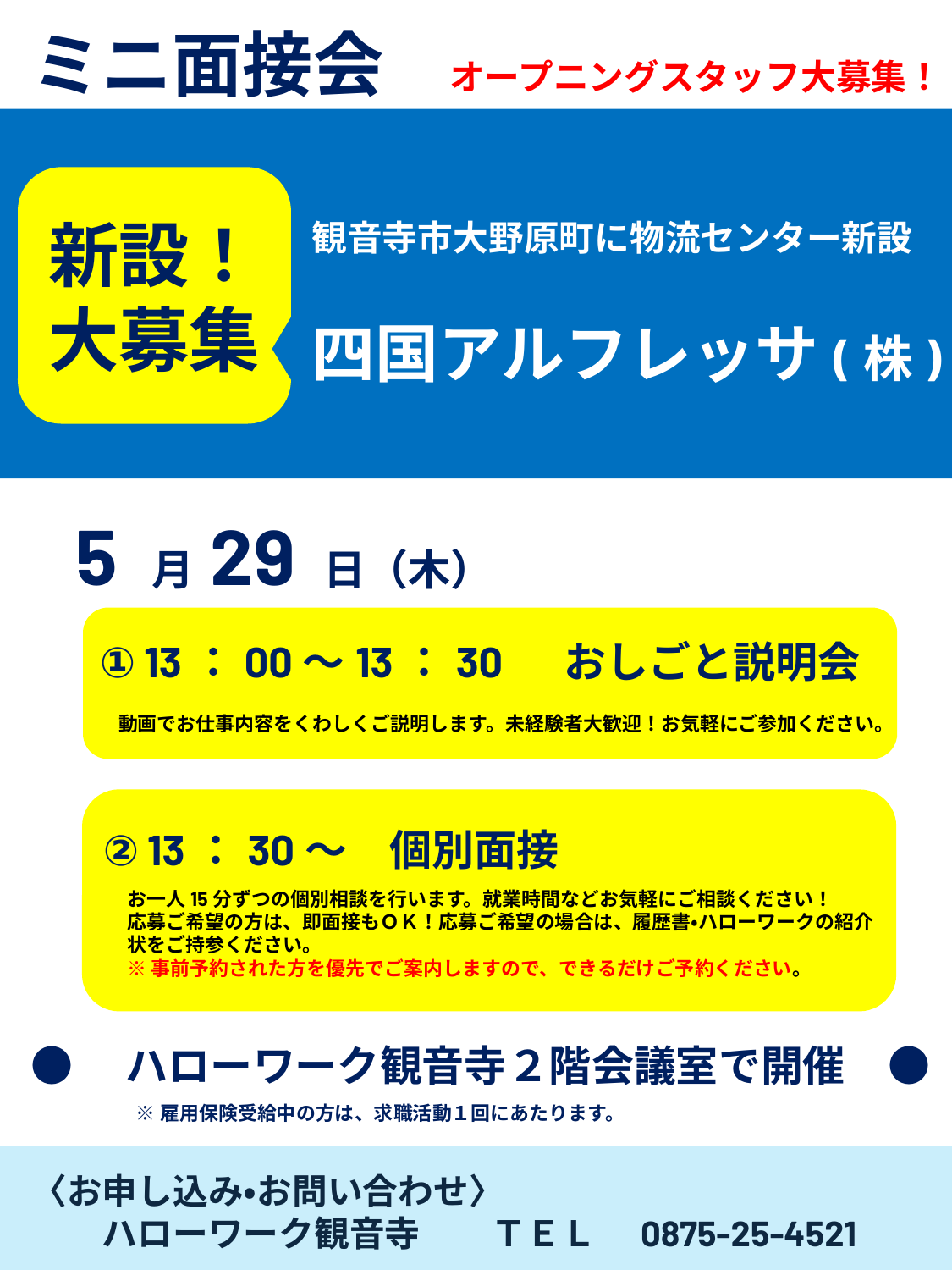

ミニ面接会
オープニングスタッフ大募集！

新設！
大募集
観音寺市大野原町に物流センター新設
四国アルフレッサ(株)
5 月 29 日（木）

① 13：00～13：30 　おしごと説明会
動画でお仕事内容をくわしくご説明します。未経験者大歓迎！お気軽にご参加ください。

② 13：30～　個別面接
お一人15分ずつの個別相談を行います。就業時間などお気軽にご相談ください！
応募ご希望の方は、即面接もＯＫ！応募ご希望の場合は、履歴書・ハローワークの紹介状をご持参ください。
※事前予約された方を優先でご案内しますので、できるだけご予約ください。
●　ハローワーク観音寺２階会議室で開催　●
※雇用保険受給中の方は、求職活動１回にあたります。

〈お申し込み・お問い合わせ〉
　　ハローワーク観音寺　　ＴＥＬ　0875-25-4521